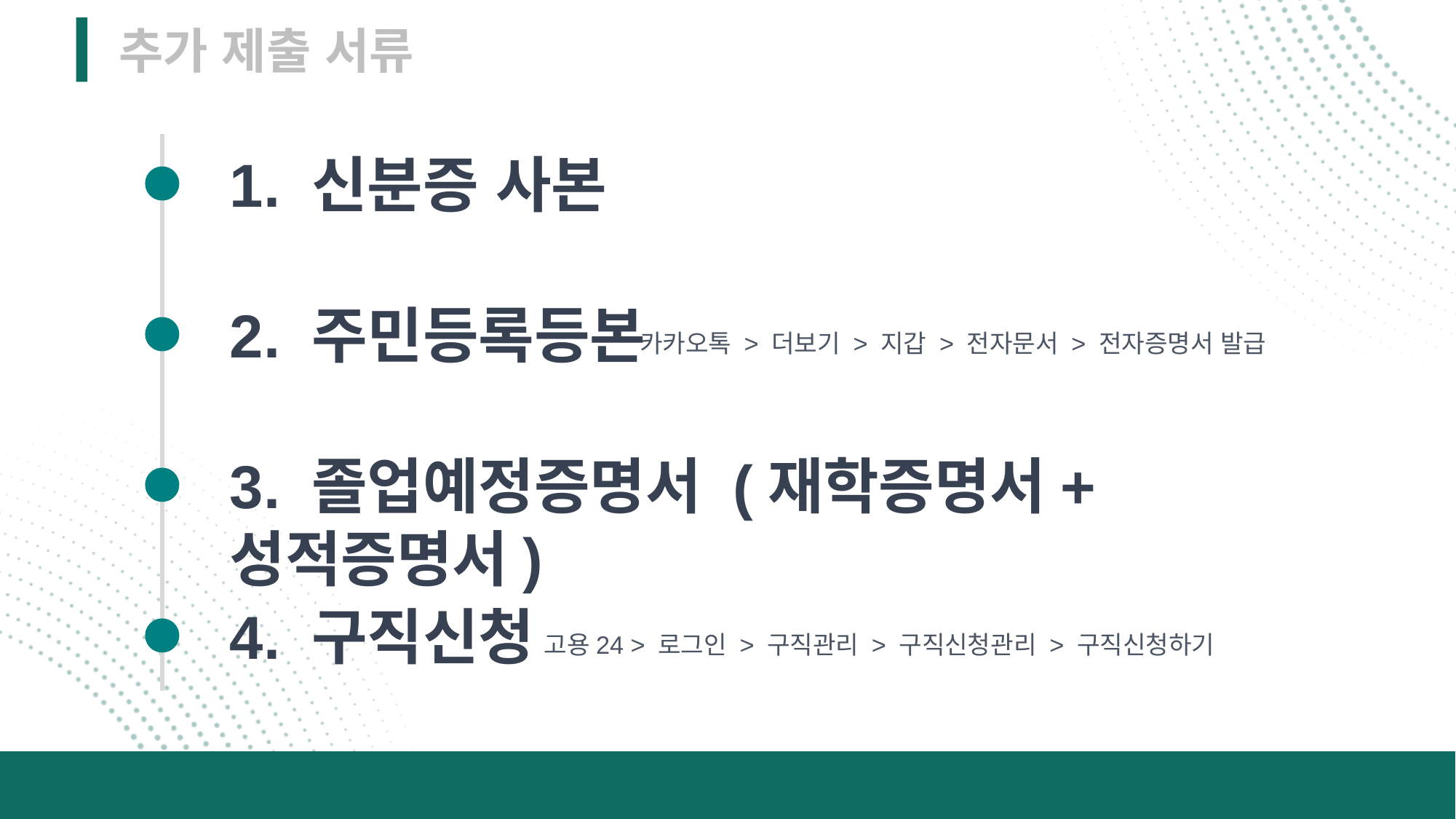

추가 제출 서류

1. 신분증 사본

2. 주민등록등본
카카오톡 > 더보기 > 지갑 > 전자문서 > 전자증명서 발급

3. 졸업예정증명서 (재학증명서+성적증명서)

4. 구직신청
고용24 > 로그인 > 구직관리 > 구직신청관리 > 구직신청하기